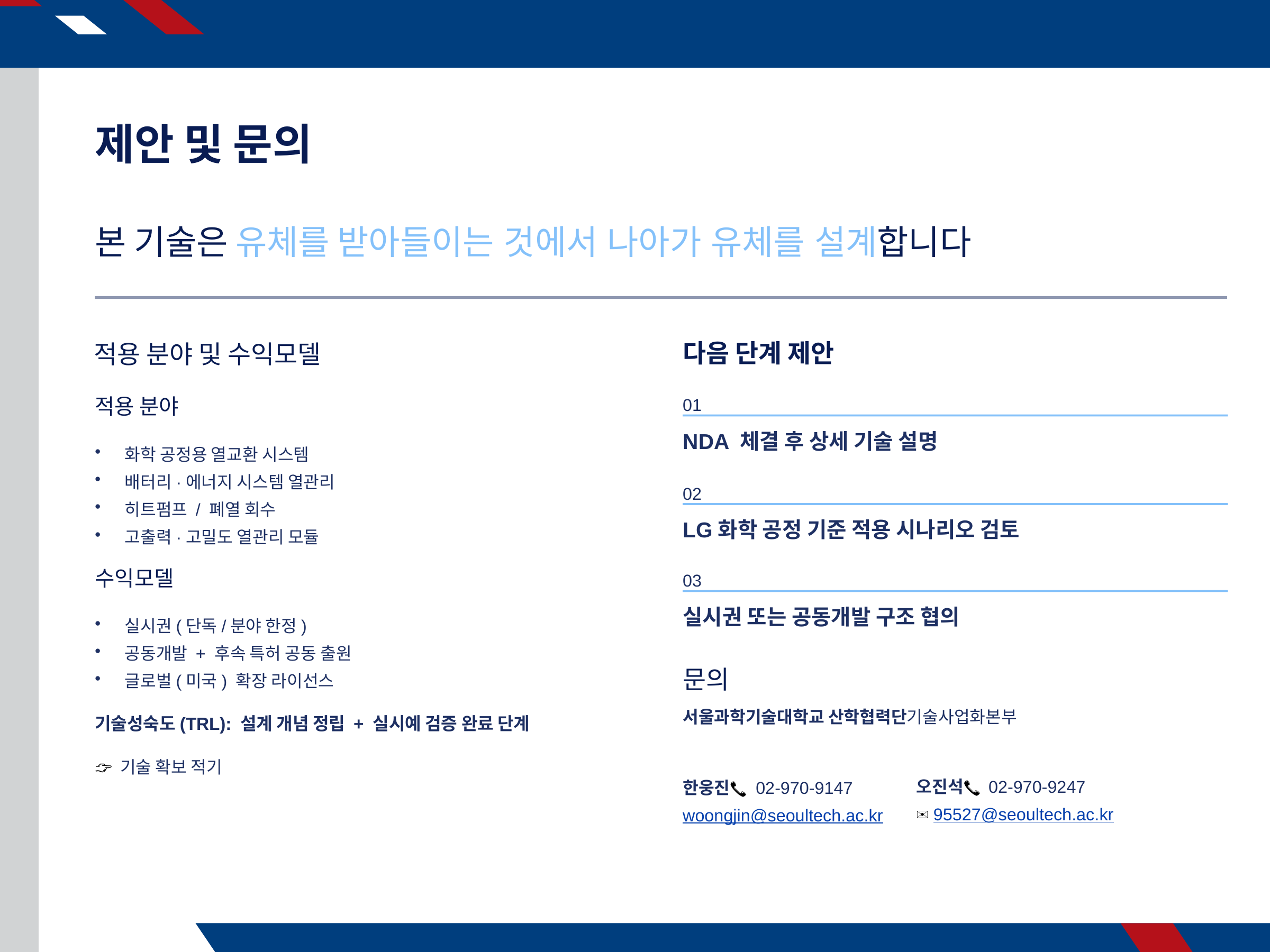

제안 및 문의
본 기술은 유체를 받아들이는 것에서 나아가 유체를 설계합니다

다음 단계 제안
적용 분야 및 수익모델
01
적용 분야

NDA 체결 후 상세 기술 설명
화학 공정용 열교환 시스템
배터리·에너지 시스템 열관리
히트펌프 / 폐열 회수
고출력·고밀도 열관리 모듈
02

LG화학 공정 기준 적용 시나리오 검토
03
수익모델

실시권 또는 공동개발 구조 협의
실시권(단독/분야 한정)
공동개발 + 후속 특허 공동 출원
글로벌(미국) 확장 라이선스
문의
서울과학기술대학교 산학협력단기술사업화본부
기술성숙도(TRL): 설계 개념 정립 + 실시예 검증 완료 단계
👉 기술 확보 적기
오진석📞 02-970-9247
✉ 95527@seoultech.ac.kr
한웅진📞 02-970-9147
woongjin@seoultech.ac.kr